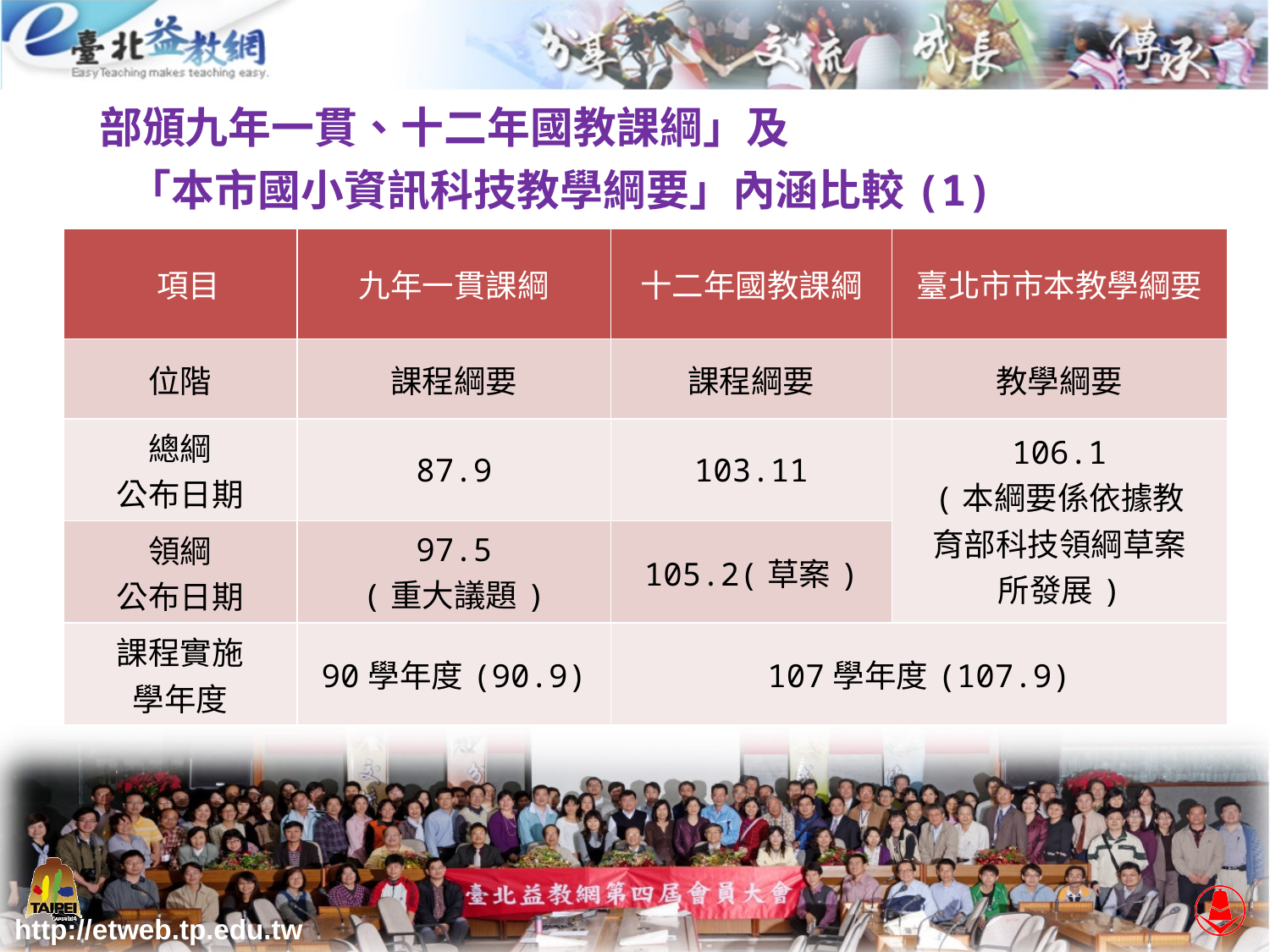

# 部頒九年一貫、十二年國教課綱」及 「本市國小資訊科技教學綱要」內涵比較(1)
| 項目 | 九年一貫課綱 | 十二年國教課綱 | 臺北市市本教學綱要 |
| --- | --- | --- | --- |
| 位階 | 課程綱要 | 課程綱要 | 教學綱要 |
| 總綱 公布日期 | 87.9 | 103.11 | 106.1 (本綱要係依據教育部科技領綱草案所發展) |
| 領綱 公布日期 | 97.5 (重大議題) | 105.2(草案) |  |
| 課程實施 學年度 | 90學年度(90.9) | 107學年度(107.9) |  |